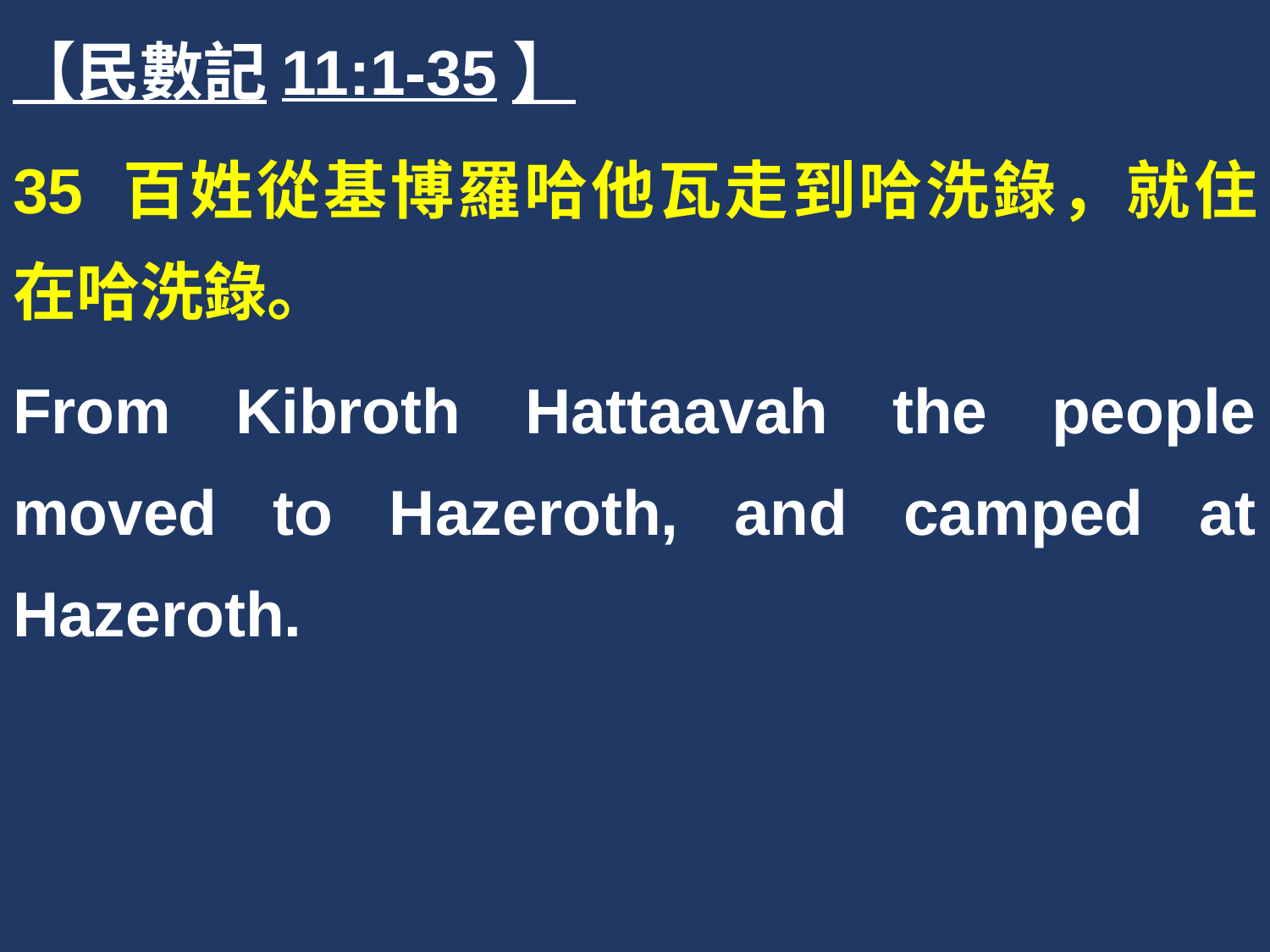

【民數記11:1-35】
35 百姓從基博羅哈他瓦走到哈洗錄，就住在哈洗錄。
From Kibroth Hattaavah the people moved to Hazeroth, and camped at Hazeroth.